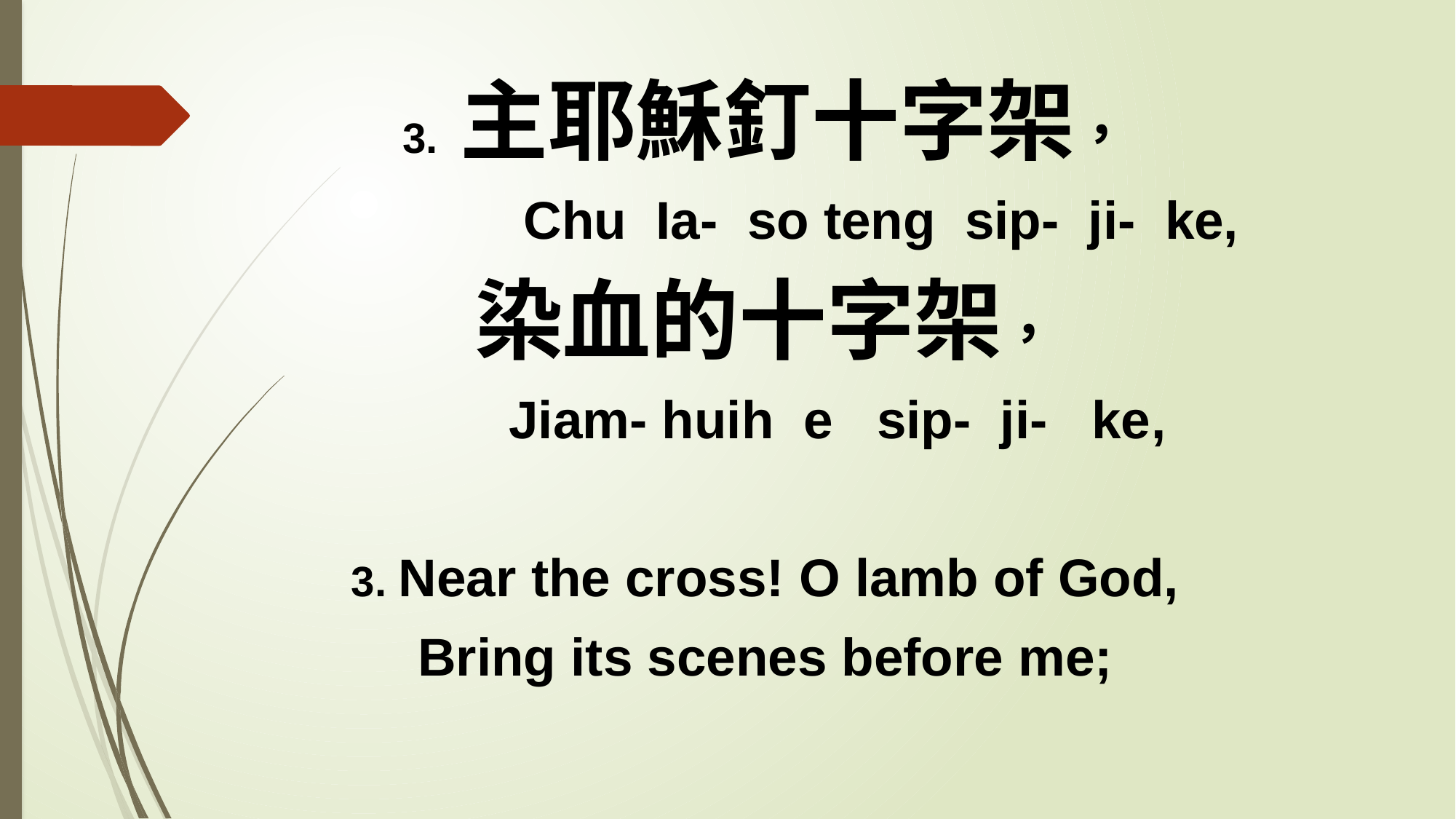

3. 主耶穌釘十字架，
                     Chu  Ia-  so teng  sip-  ji-  ke,
染血的十字架，
                    Jiam- huih  e   sip-  ji-   ke,

3. Near the cross! O lamb of God,
Bring its scenes before me;